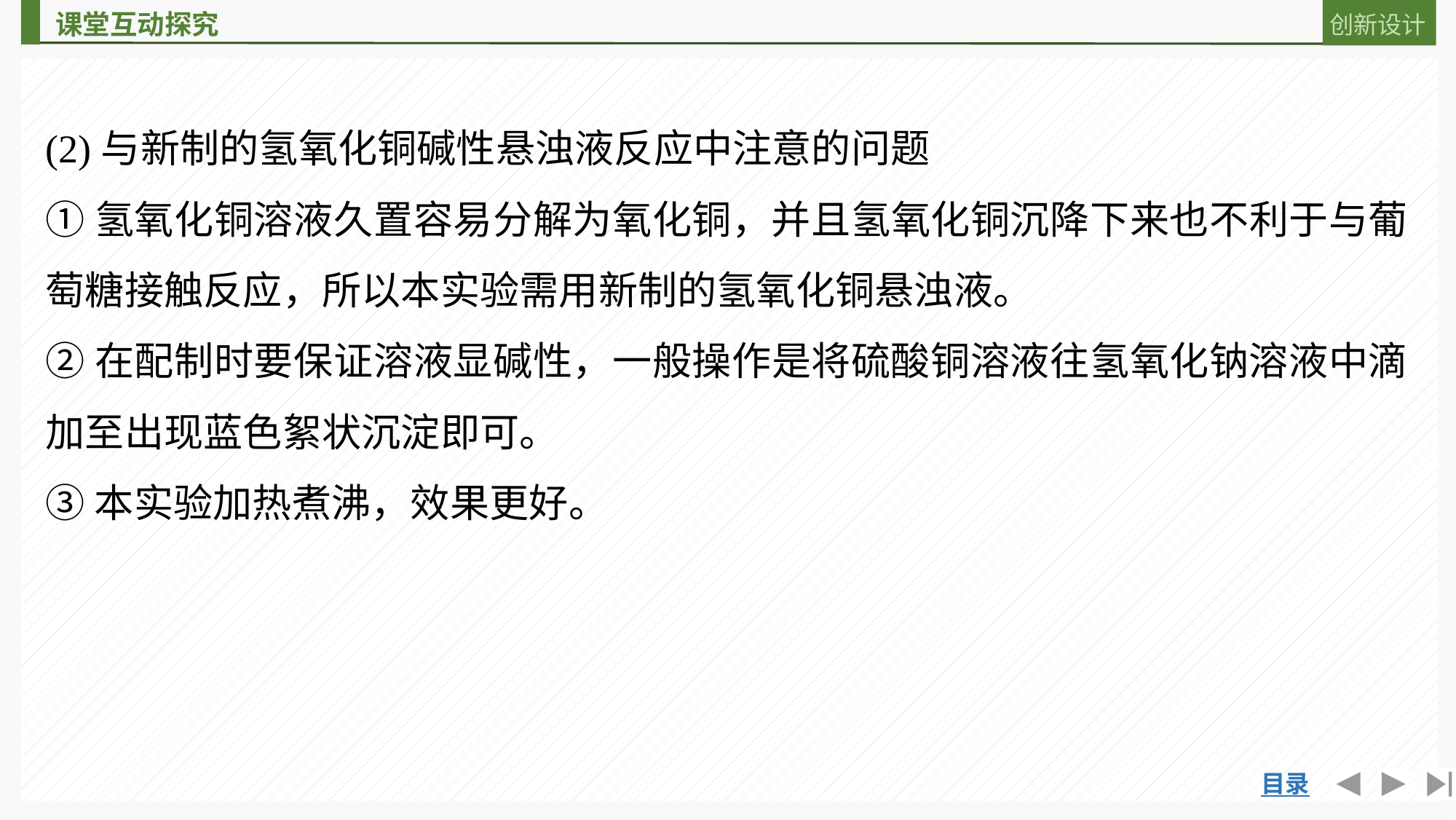

(2)与新制的氢氧化铜碱性悬浊液反应中注意的问题
①氢氧化铜溶液久置容易分解为氧化铜，并且氢氧化铜沉降下来也不利于与葡萄糖接触反应，所以本实验需用新制的氢氧化铜悬浊液。
②在配制时要保证溶液显碱性，一般操作是将硫酸铜溶液往氢氧化钠溶液中滴加至出现蓝色絮状沉淀即可。
③本实验加热煮沸，效果更好。